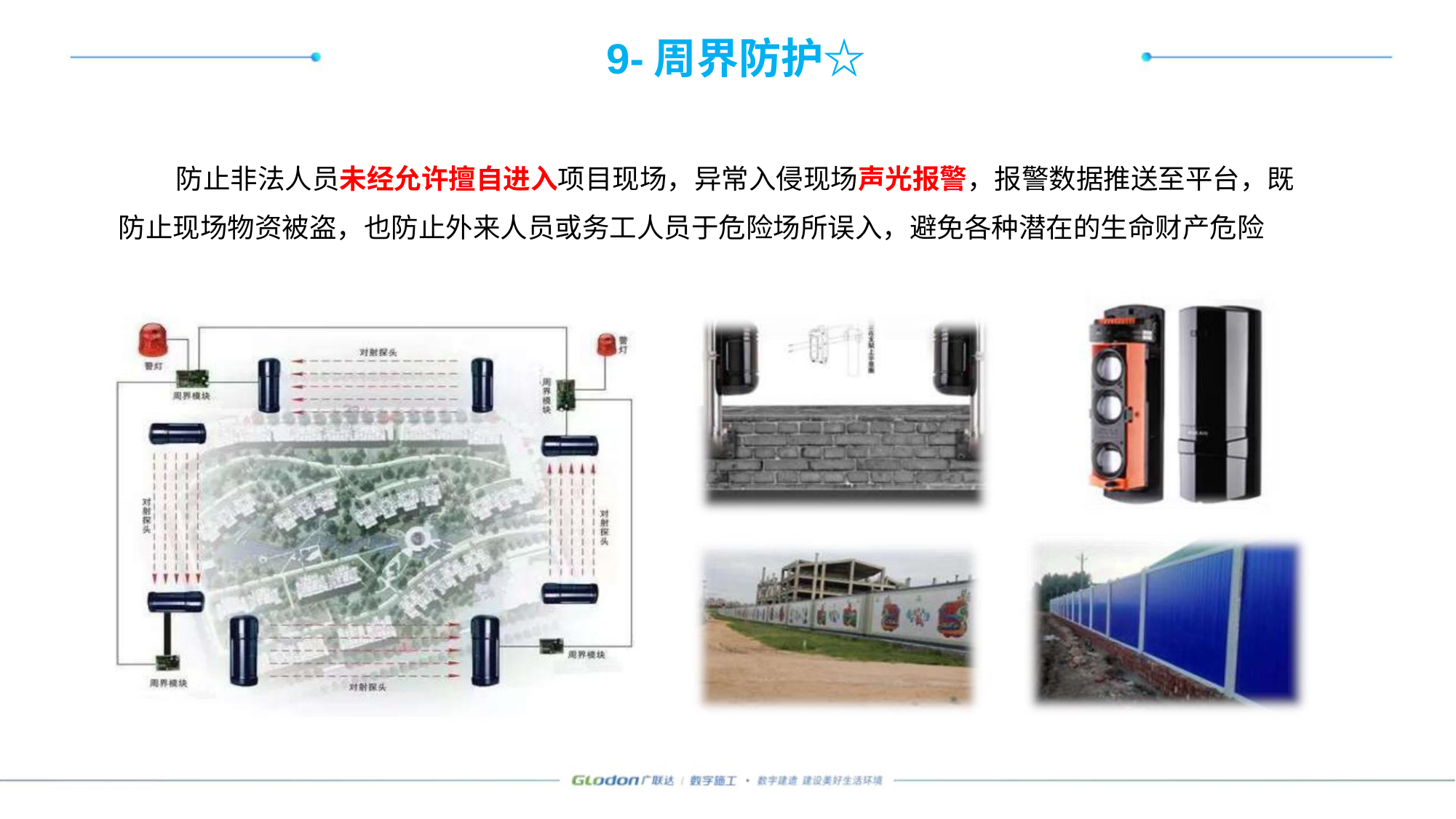

9-周界防护☆
防止非法人员未经允许擅自进入项目现场，异常入侵现场声光报警，报警数据推送至平台，既
防止现场物资被盗，也防止外来人员或务工人员于危险场所误入，避免各种潜在的生命财产危险